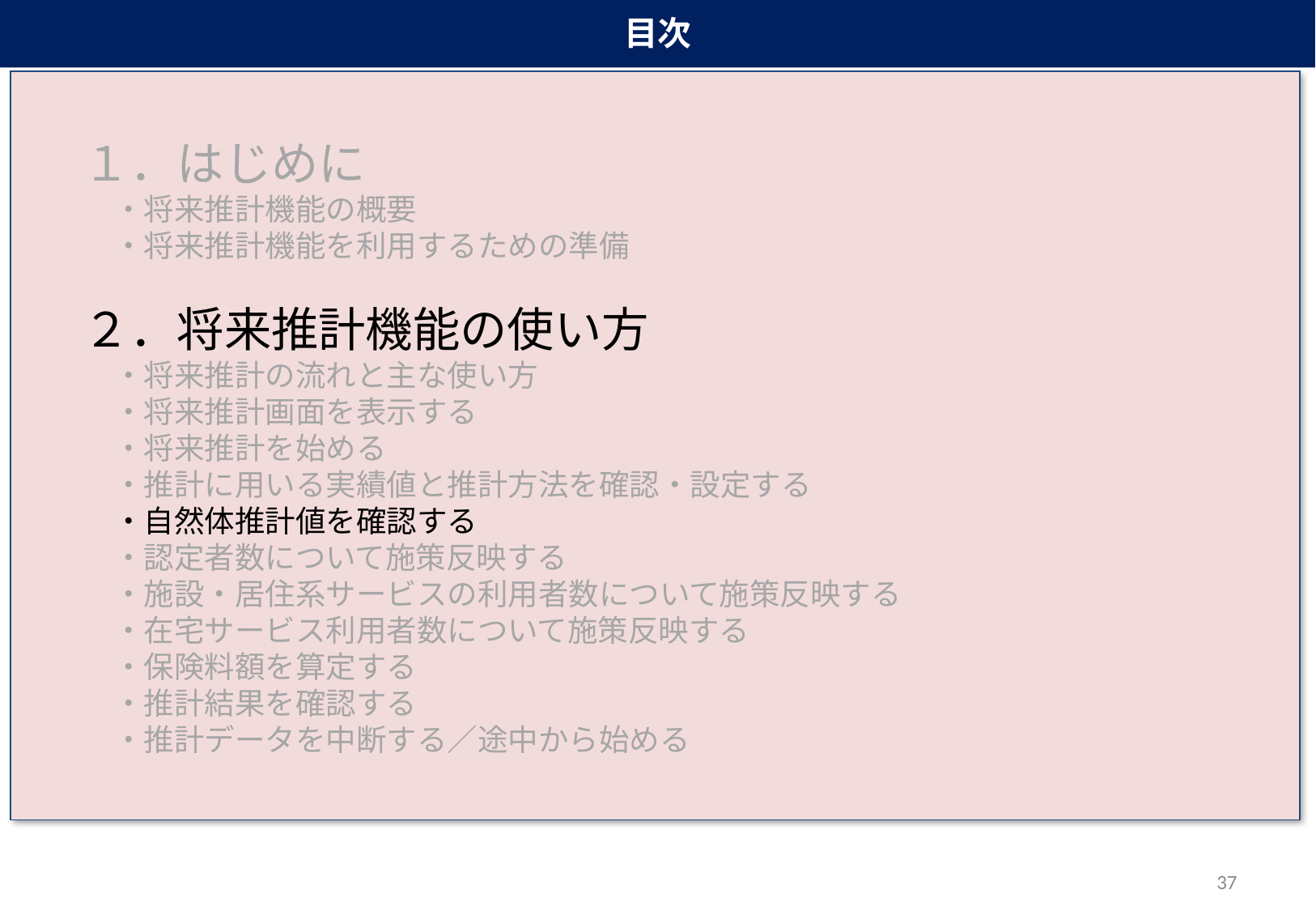

目次

１．はじめに
　・将来推計機能の概要
　・将来推計機能を利用するための準備

２．将来推計機能の使い方
　・将来推計の流れと主な使い方
　・将来推計画面を表示する
　・将来推計を始める
　・推計に用いる実績値と推計方法を確認・設定する
　・自然体推計値を確認する
　・認定者数について施策反映する
　・施設・居住系サービスの利用者数について施策反映する
　・在宅サービス利用者数について施策反映する
　・保険料額を算定する
　・推計結果を確認する
　・推計データを中断する／途中から始める

37